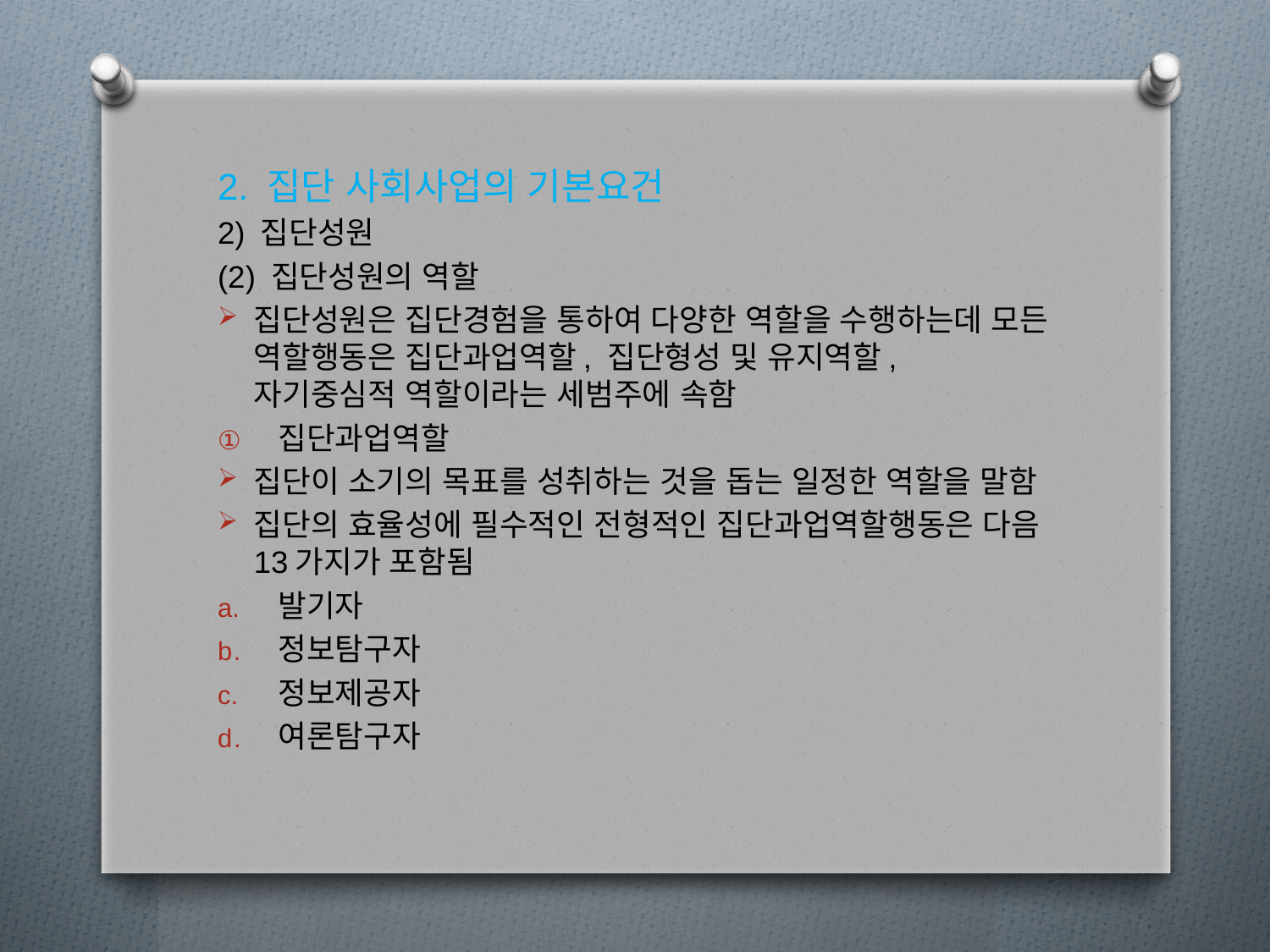

2. 집단 사회사업의 기본요건
2) 집단성원
(2) 집단성원의 역할
집단성원은 집단경험을 통하여 다양한 역할을 수행하는데 모든 역할행동은 집단과업역할, 집단형성 및 유지역할, 자기중심적 역할이라는 세범주에 속함
집단과업역할
집단이 소기의 목표를 성취하는 것을 돕는 일정한 역할을 말함
집단의 효율성에 필수적인 전형적인 집단과업역할행동은 다음 13가지가 포함됨
발기자
정보탐구자
정보제공자
여론탐구자